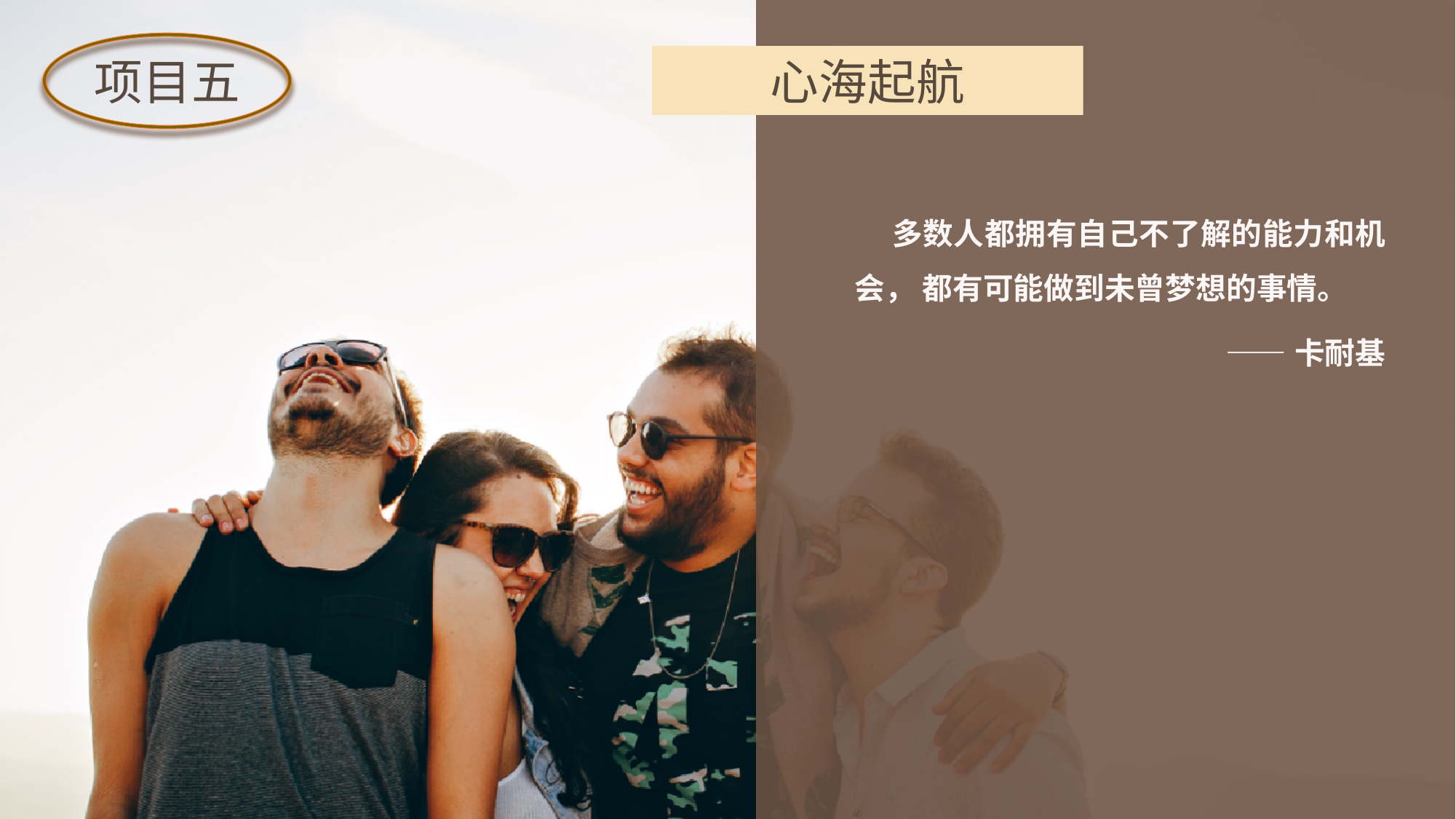

项目五
心海起航
    多数人都拥有自己不了解的能力和机会， 都有可能做到未曾梦想的事情。
                                       ——卡耐基